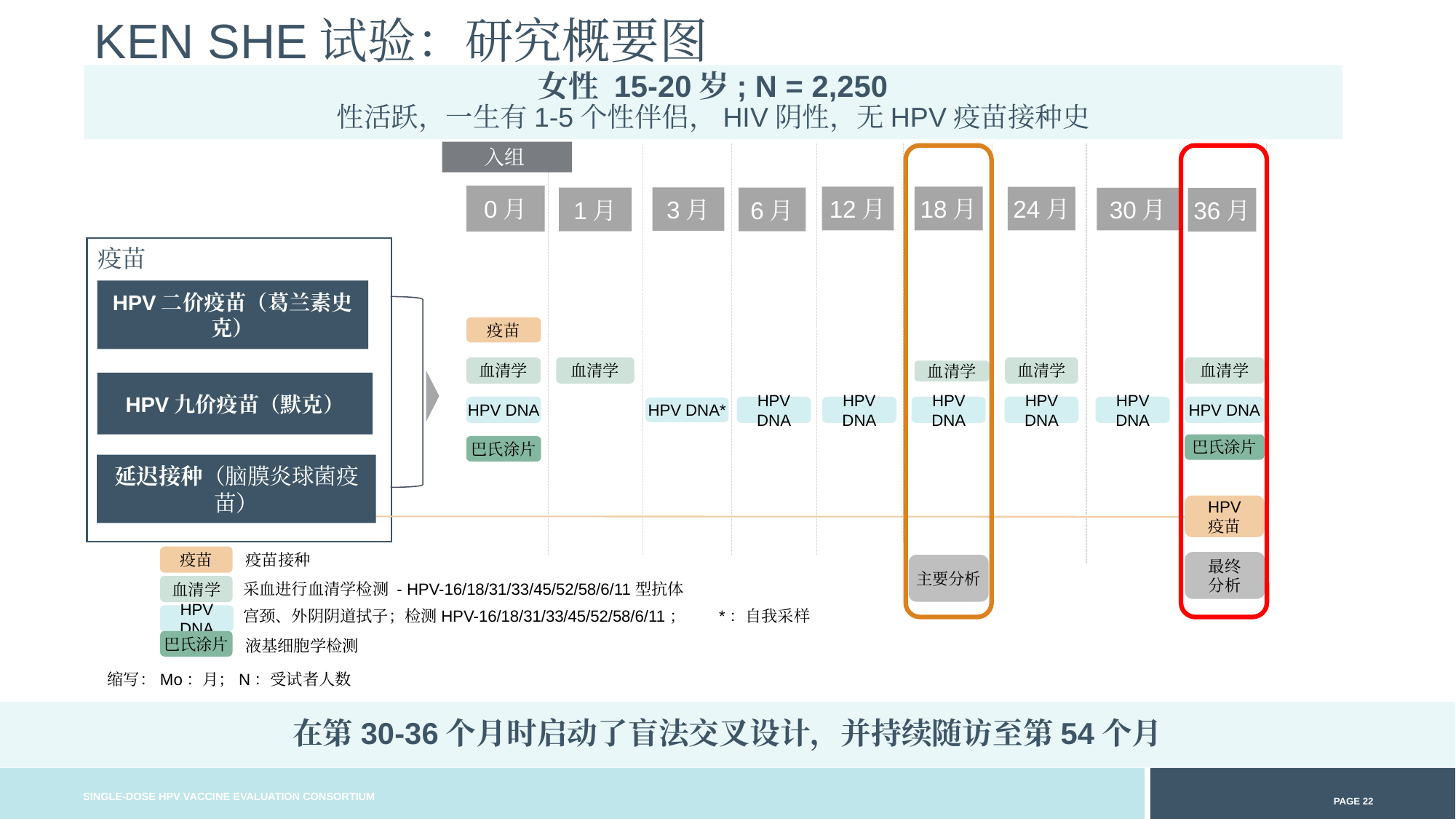

KEN SHE试验：研究概要图
女性 15-20岁; N = 2,250
性活跃，一生有1-5个性伴侣，HIV阴性，无HPV疫苗接种史
入组

0月
12月
18月
24月
3月
1月
6月
30月
36月
疫苗
HPV二价疫苗（葛兰素史克）

疫苗
血清学
血清学
血清学
血清学
血清学
HPV九价疫苗（默克）

HPV DNA
HPV DNA
HPV DNA
HPV DNA
HPV DNA
HPV DNA
HPV DNA
HPV DNA*
巴氏涂片
巴氏涂片
延迟接种（脑膜炎球菌疫苗）
HPV
疫苗

疫苗
疫苗接种
最终
分析
主要分析
血清学
采血进行血清学检测 - HPV-16/18/31/33/45/52/58/6/11型抗体
HPV DNA
宫颈、外阴阴道拭子；检测HPV-16/18/31/33/45/52/58/6/11；       *：自我采样
巴氏涂片
液基细胞学检测
缩写：Mo：月；N：受试者人数
在第30-36个月时启动了盲法交叉设计，并持续随访至第54个月